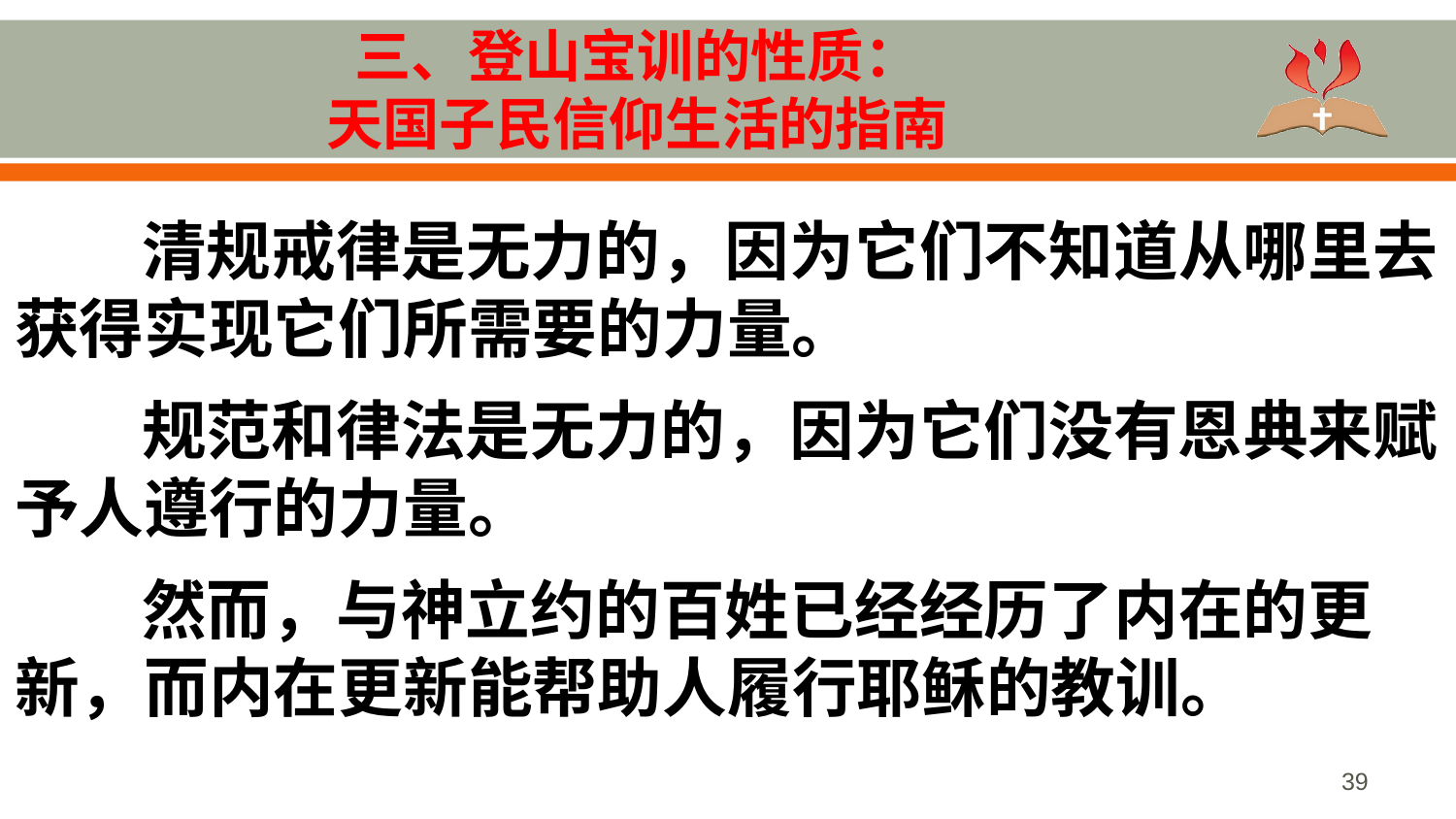

# 三、登山宝训的性质： 天国子民信仰生活的指南
清规戒律是无力的，因为它们不知道从哪里去获得实现它们所需要的力量。
规范和律法是无力的，因为它们没有恩典来赋予人遵行的力量。
然而，与神立约的百姓已经经历了内在的更新，而内在更新能帮助人履行耶稣的教训。

39